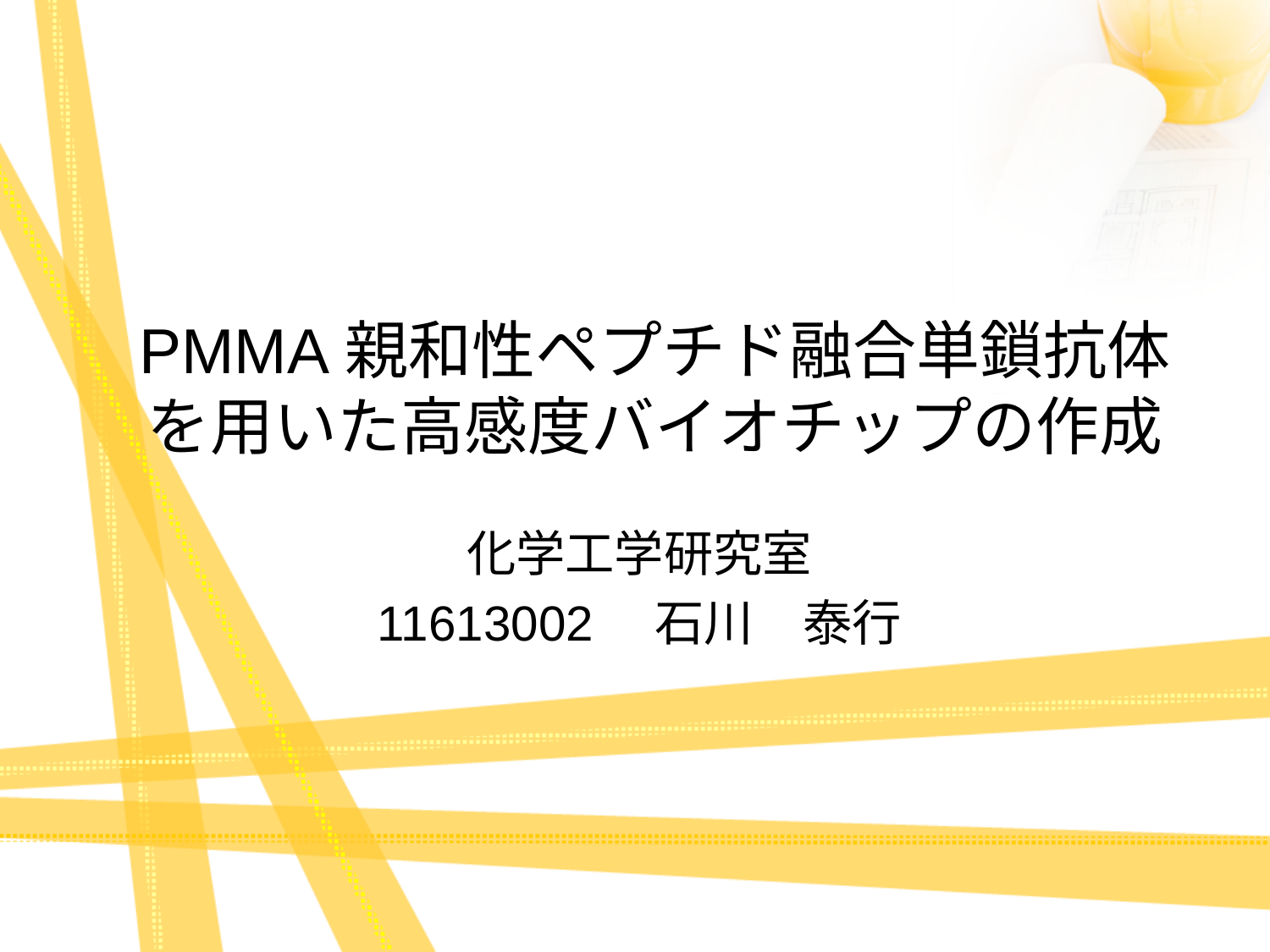

# PMMA親和性ペプチド融合単鎖抗体を用いた高感度バイオチップの作成
化学工学研究室
11613002　石川　泰行